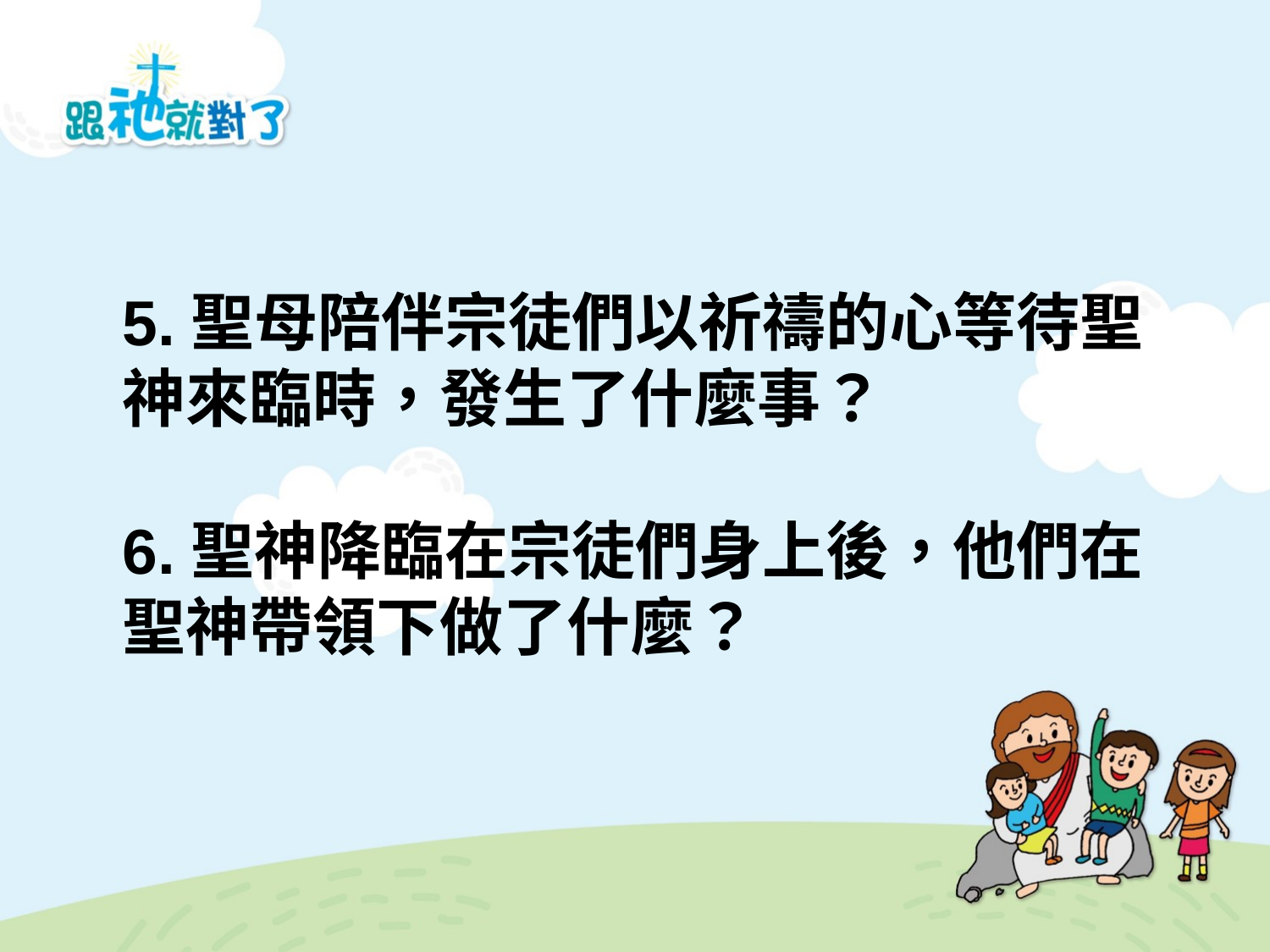

5.聖母陪伴宗徒們以祈禱的心等待聖神來臨時，發生了什麼事？

6.聖神降臨在宗徒們身上後，他們在聖神帶領下做了什麼？